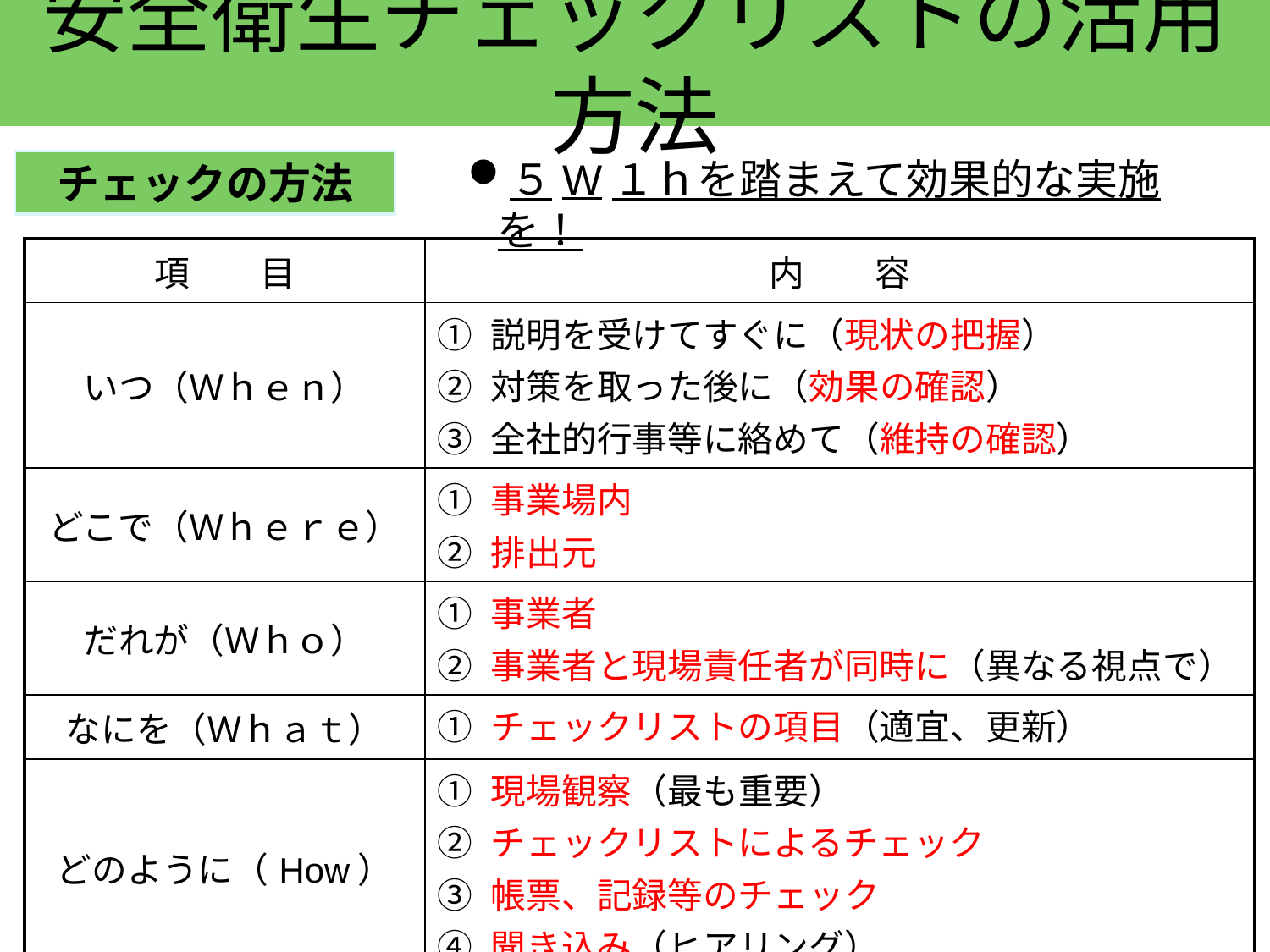

安全衛生チェックリストの活用方法
５W１ｈを踏まえて効果的な実施を！
チェックの方法
| 項　　目 | 内　　容 |
| --- | --- |
| いつ（Ｗｈｅｎ） | ① 説明を受けてすぐに（現状の把握） ② 対策を取った後に（効果の確認） ③ 全社的行事等に絡めて（維持の確認） |
| どこで（Ｗｈｅｒｅ） | ① 事業場内 ② 排出元 |
| だれが（Ｗｈｏ） | ① 事業者 ② 事業者と現場責任者が同時に（異なる視点で） |
| なにを（Ｗｈａｔ） | ① チェックリストの項目（適宜、更新） |
| どのように（How） | ① 現場観察（最も重要） ② チェックリストによるチェック ③ 帳票、記録等のチェック ④ 聞き込み（ヒアリング） |
| なぜ（Ｗｈｙ） | ① 実施そのもの |